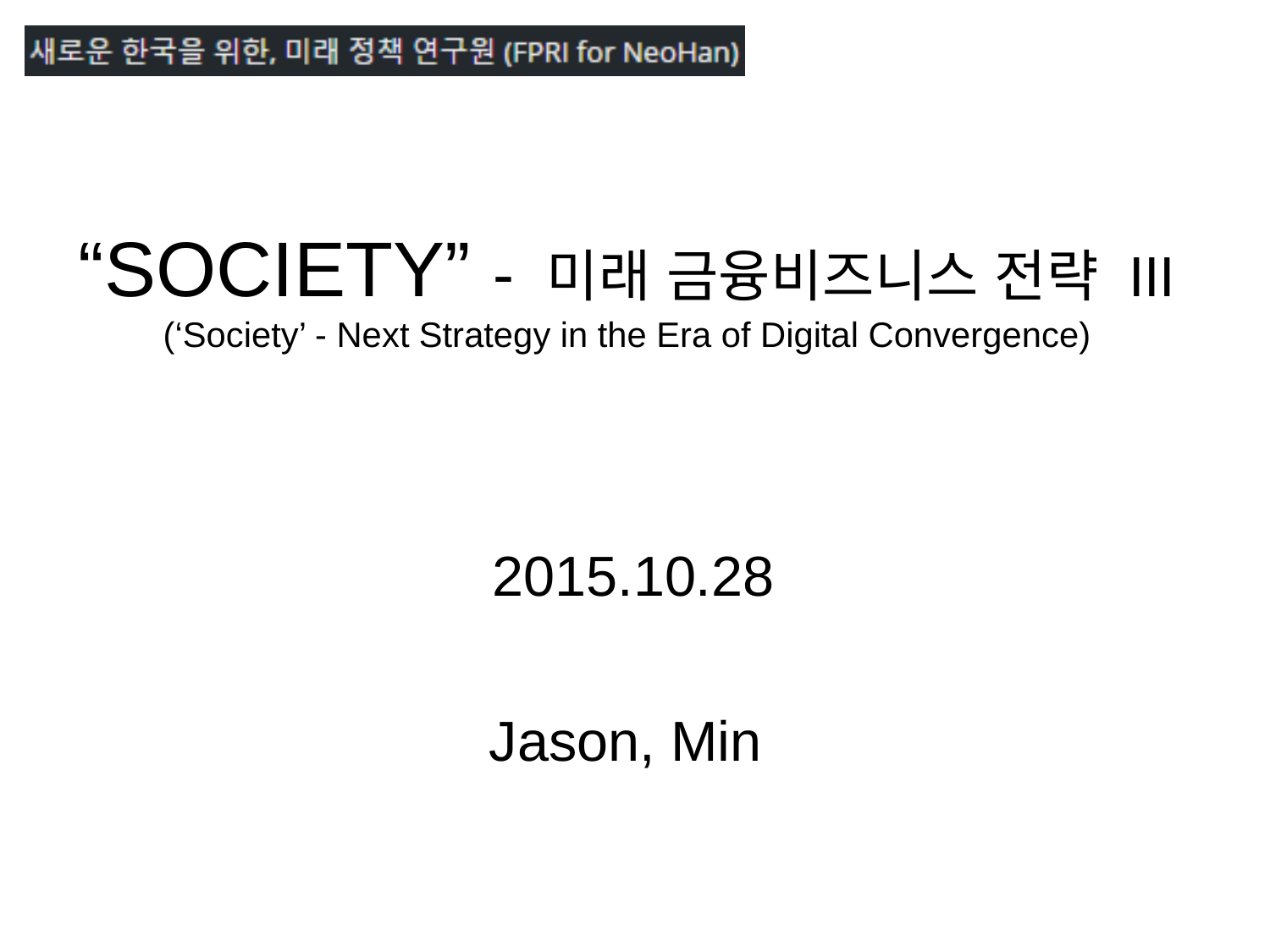

“SOCIETY” - 미래 금융비즈니스 전략 III
(‘Society’ - Next Strategy in the Era of Digital Convergence)
2015.10.28

Jason, Min